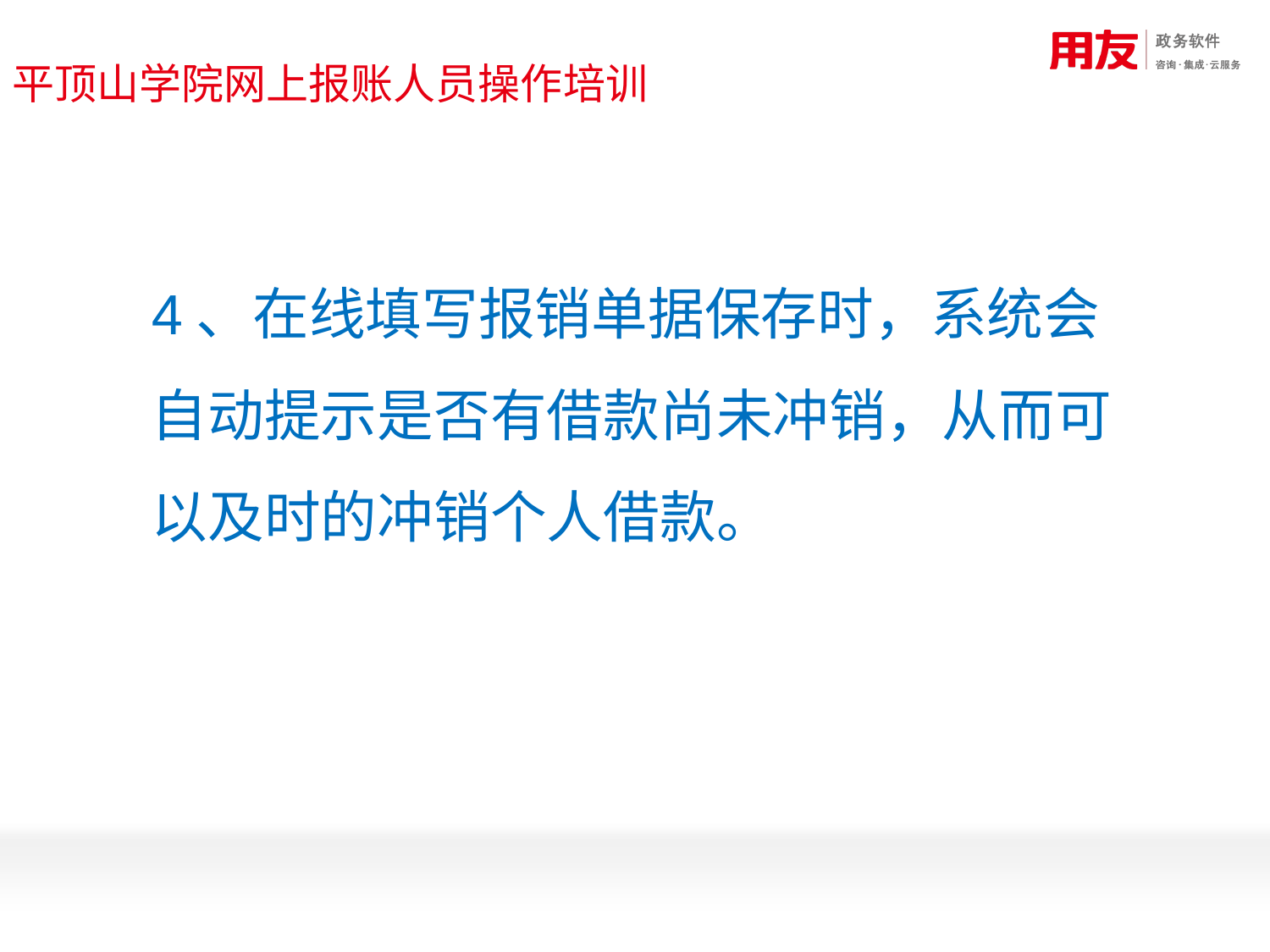

平顶山学院网上报账人员操作培训
4、在线填写报销单据保存时，系统会自动提示是否有借款尚未冲销，从而可以及时的冲销个人借款。